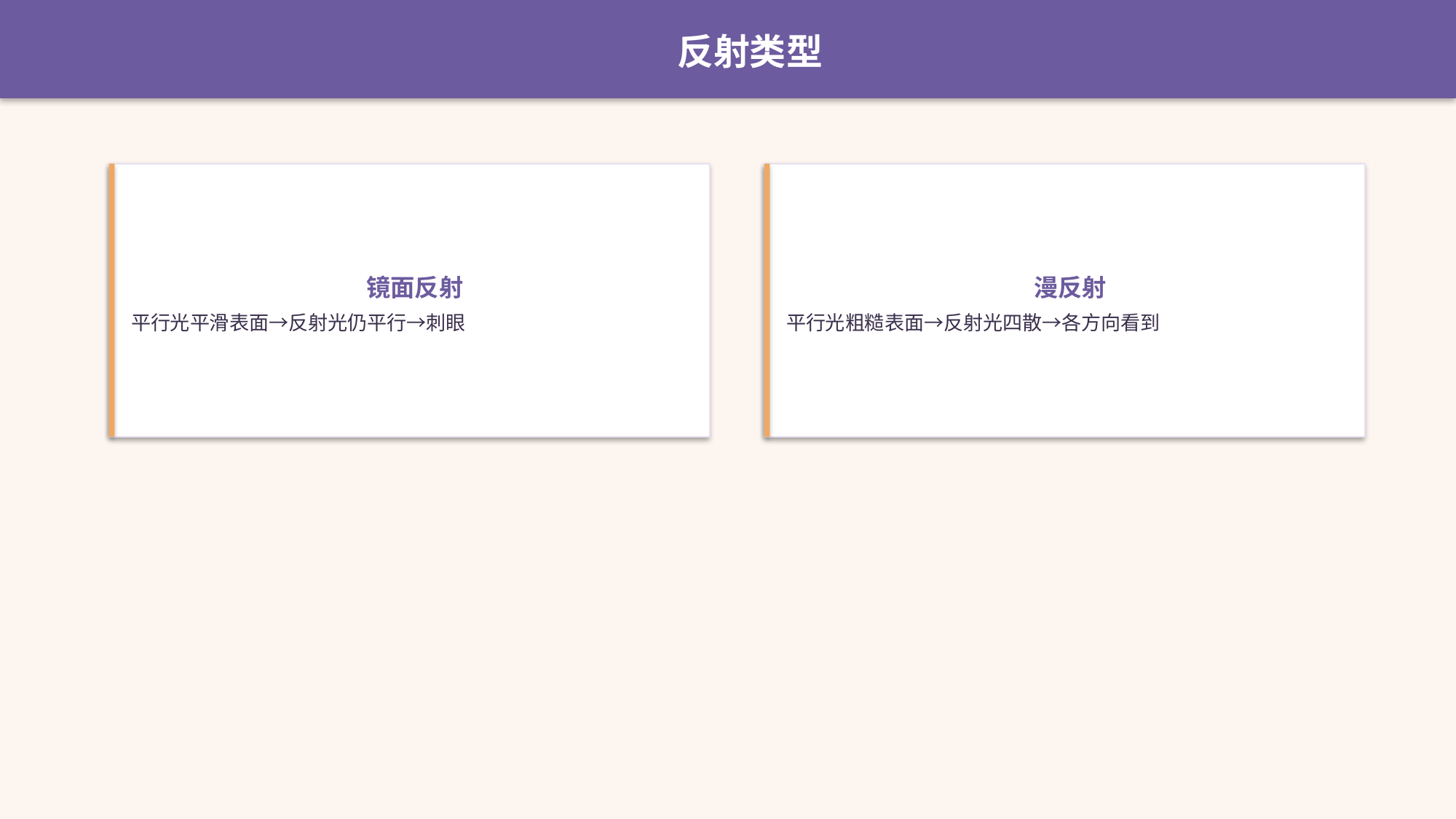

反射类型
镜面反射
平行光平滑表面→反射光仍平行→刺眼

漫反射
平行光粗糙表面→反射光四散→各方向看到